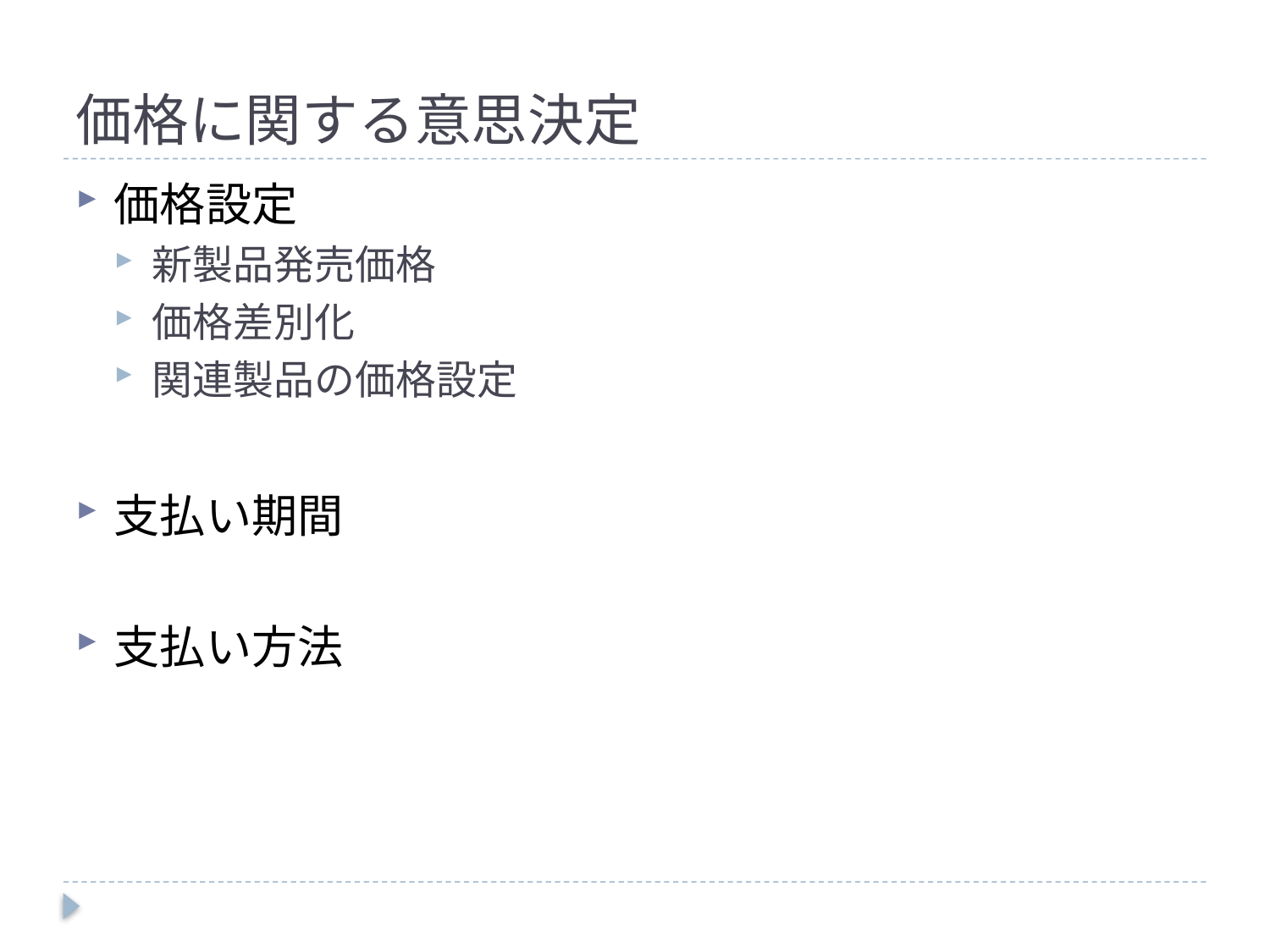

# 価格に関する意思決定
価格設定
新製品発売価格
価格差別化
関連製品の価格設定

支払い期間

支払い方法